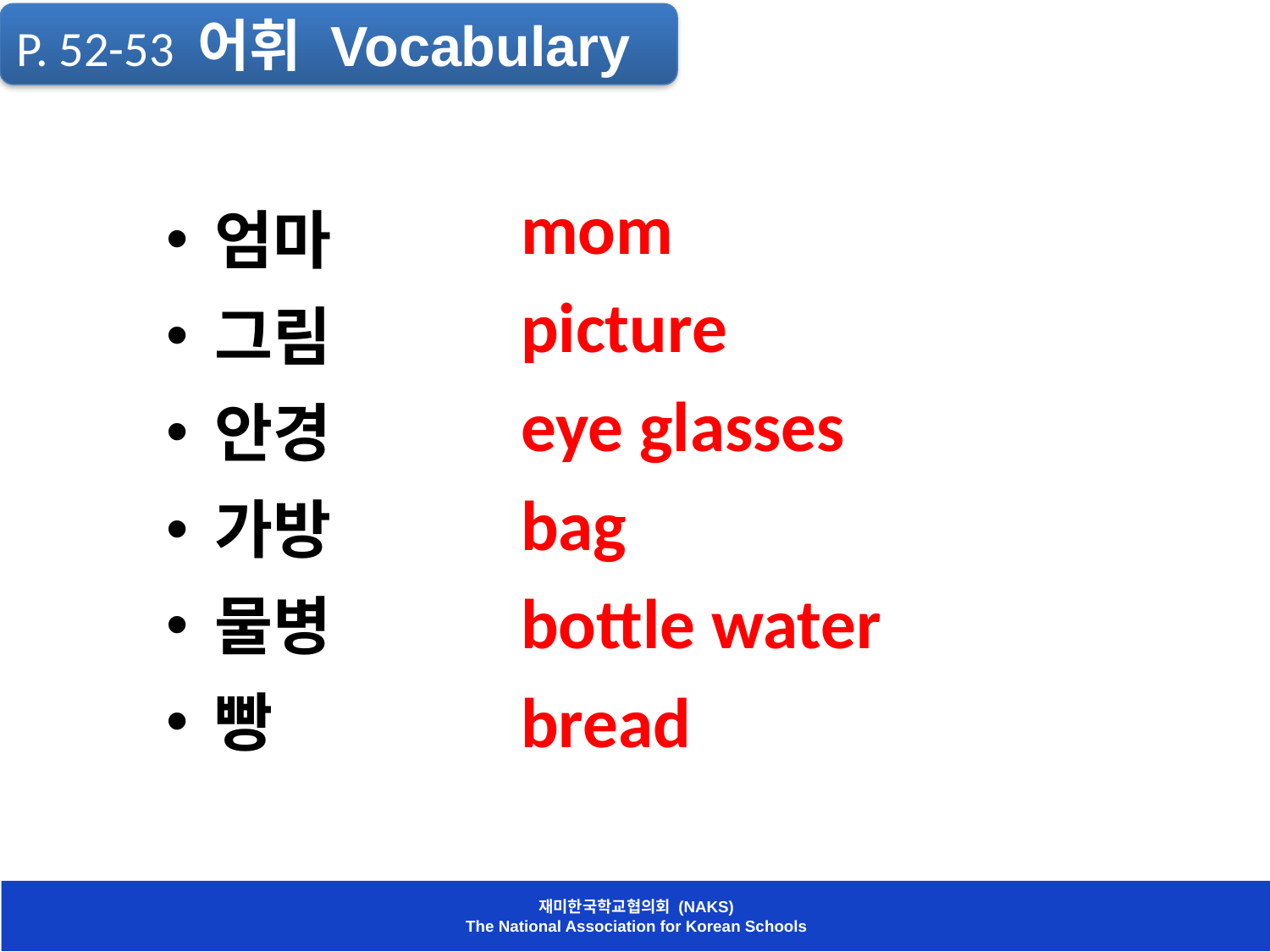

P. 52-53 어휘 Vocabulary
mom
picture
eye glasses
bag
bottle water
bread

엄마
그림
안경
가방
물병
빵

재미한국학교협의회 (NAKS)
The National Association for Korean Schools